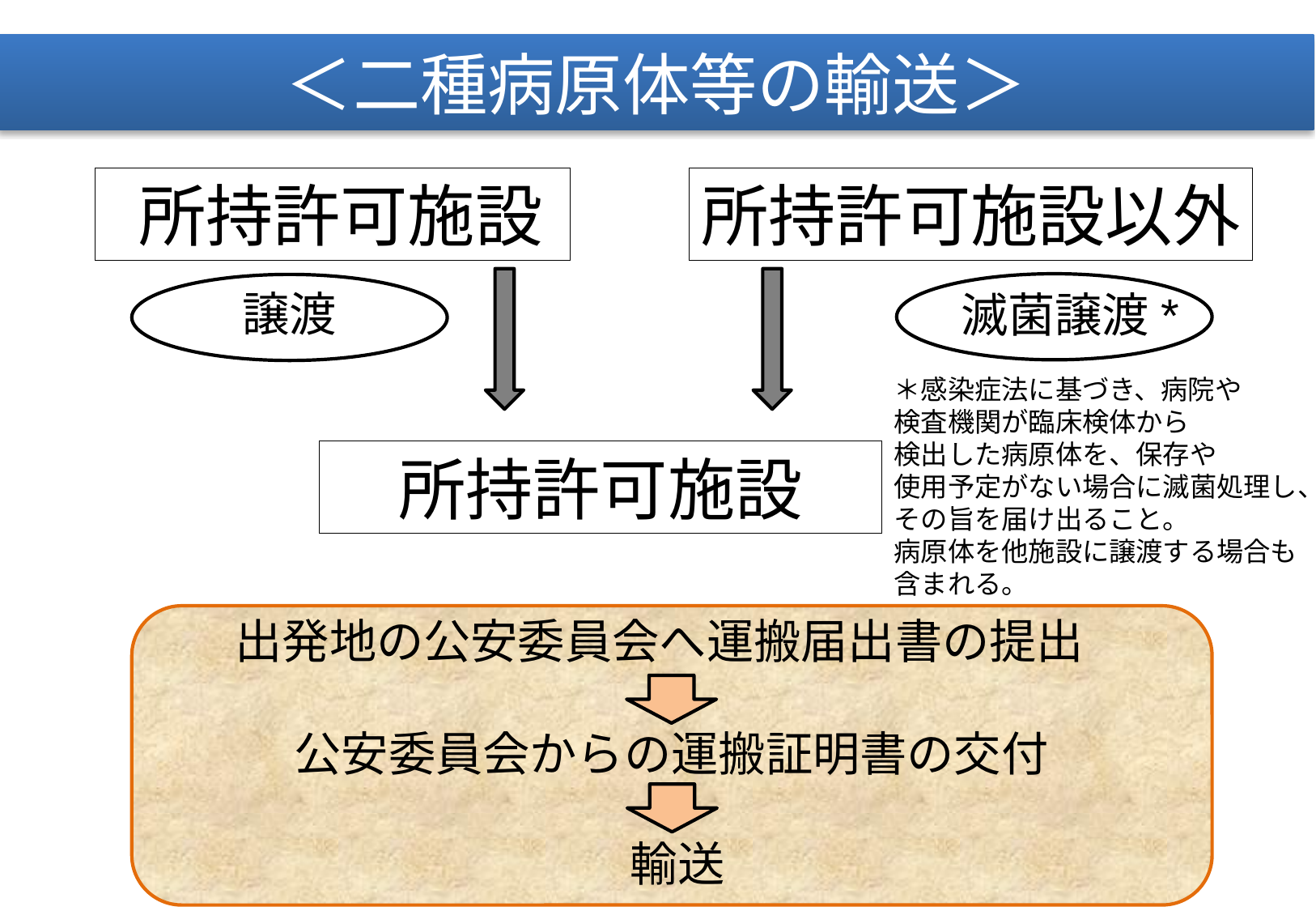

＜二種病原体等の輸送＞
 所持許可施設
所持許可施設以外

譲渡
滅菌譲渡*
＊感染症法に基づき、病院や
検査機関が臨床検体から
検出した病原体を、保存や
使用予定がない場合に滅菌処理し、
その旨を届け出ること。
病原体を他施設に譲渡する場合も
含まれる。
　所持許可施設

出発地の公安委員会へ運搬届出書の提出

公安委員会からの運搬証明書の交付

輸送